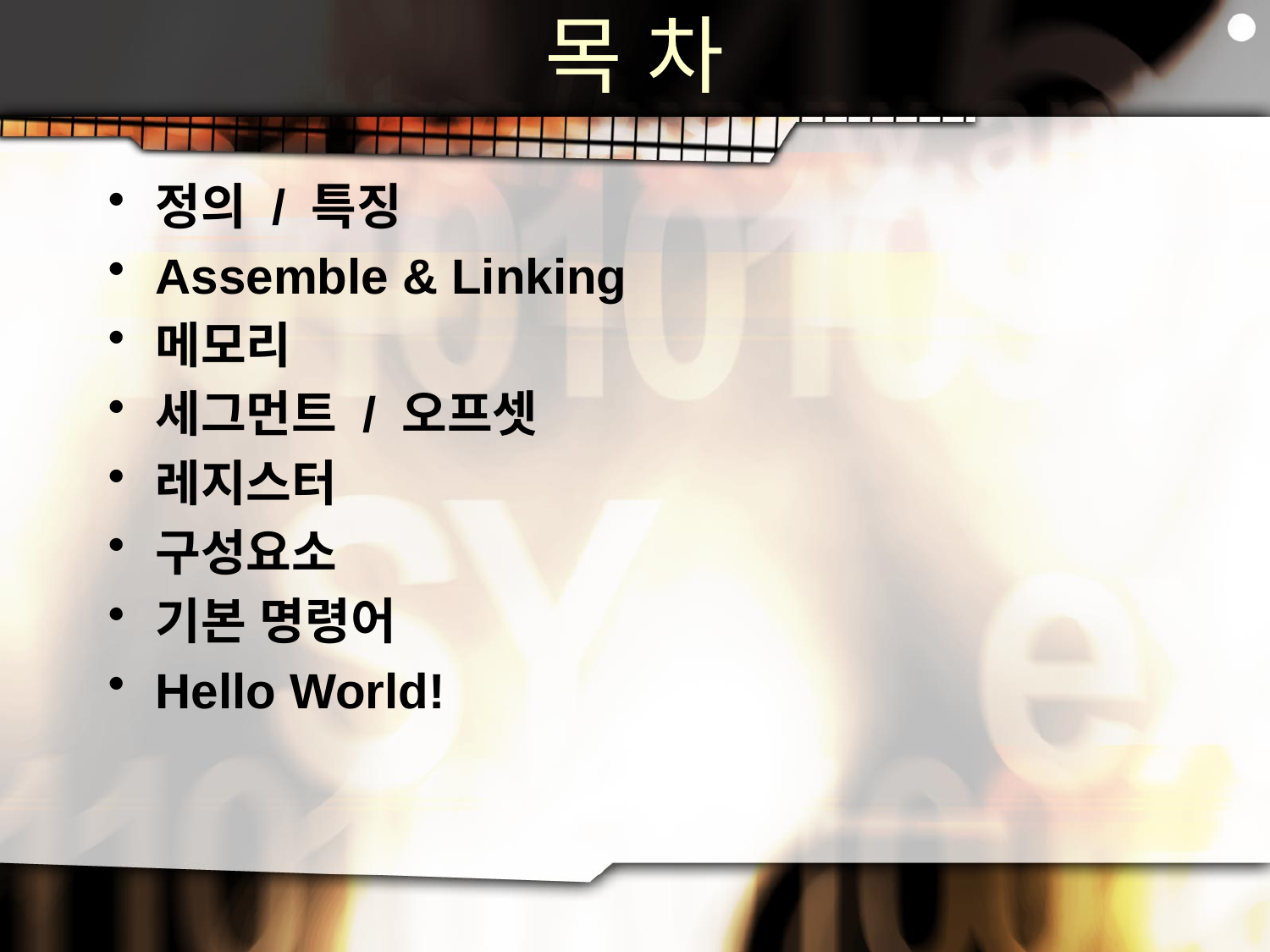

# 목 차
정의 / 특징
Assemble & Linking
메모리
세그먼트 / 오프셋
레지스터
구성요소
기본 명령어
Hello World!